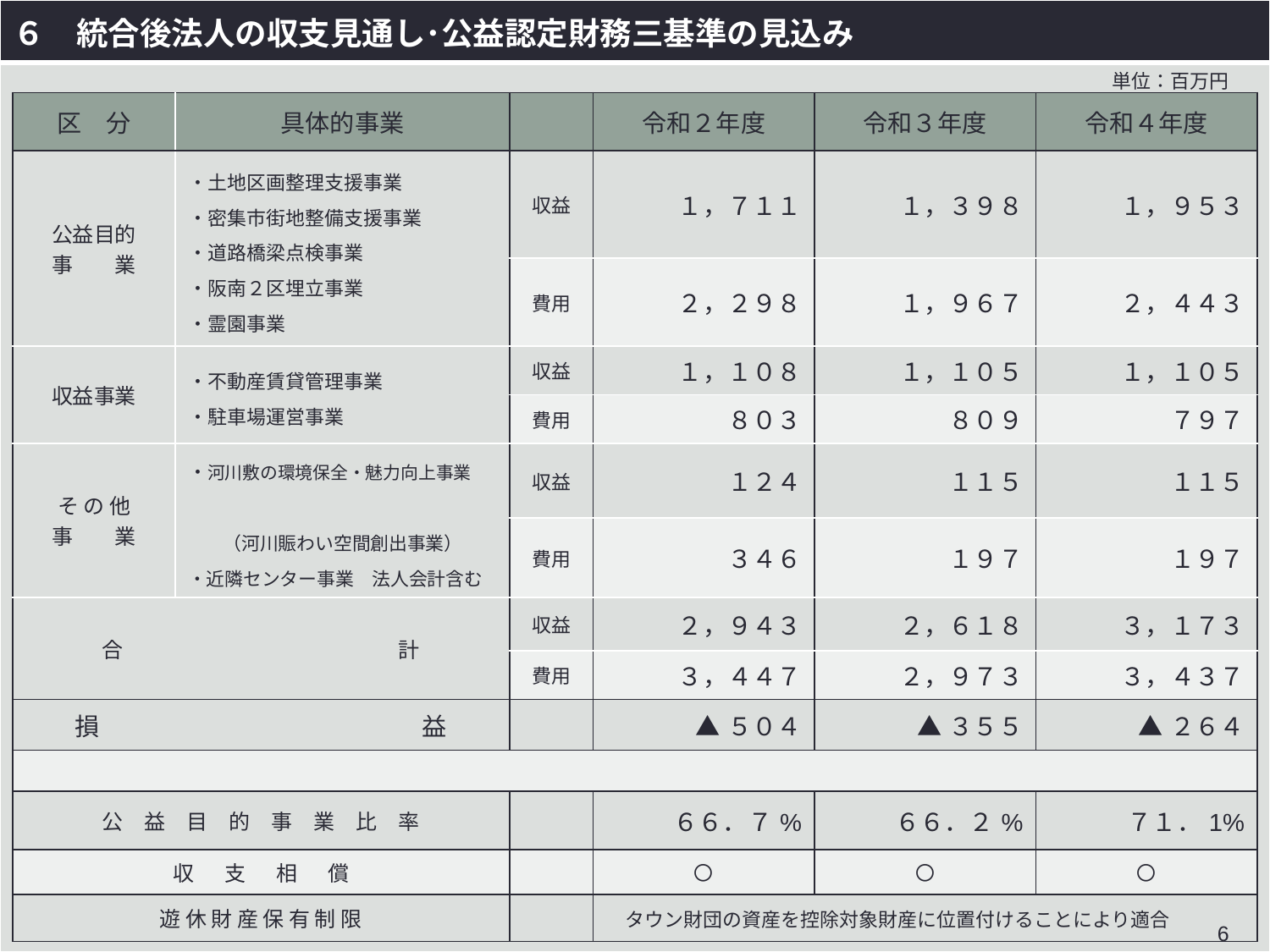

| ６　統合後法人の収支見通し･公益認定財務三基準の見込み |
| --- |
|  |
単位：百万円
| 区　分 | 具体的事業 |  | 令和２年度 | 令和３年度 | 令和４年度 |
| --- | --- | --- | --- | --- | --- |
| 公益目的 事　　業 | ・土地区画整理支援事業 ・密集市街地整備支援事業 ・道路橋梁点検事業 ・阪南２区埋立事業 ・霊園事業 | 収益 | １，７１１ | １，３９８ | １，９５３ |
|  |  | 費用 | ２，２９８ | １，９６７ | ２，４４３ |
| 収益事業 | ・不動産賃貸管理事業 ・駐車場運営事業 | 収益 | １，１０８ | １，１０５ | １，１０５ |
|  |  | 費用 | ８０３ | ８０９ | ７９７ |
| そ の 他 事　　業 | ・河川敷の環境保全・魅力向上事業　　 　　（河川賑わい空間創出事業） ・近隣センター事業　法人会計含む | 収益 | １２４ | １１５ | １１５ |
|  |  | 費用 | ３４６ | １９７ | １９７ |
| 合　　　　　　　　　　　　　計 |  | 収益 | ２，９４３ | ２，６１８ | ３，１７３ |
|  |  | 費用 | ３，４４７ | ２，９７３ | ３，４３７ |
| 損　　　　　　　　　　　　　益 |  |  | ▲５０４ | ▲３５５ | ▲２６４ |
|  |  |  |  |  |  |
| 公　益　目　的　事　業　比　率 |  |  | ６６．７% | ６６．２% | ７１．1% |
| 収 　支　 相　 償 |  |  | 〇 | 〇 | 〇 |
| 遊 休 財 産 保 有 制 限 |  |  | タウン財団の資産を控除対象財産に位置付けることにより適合 |  |  |
6